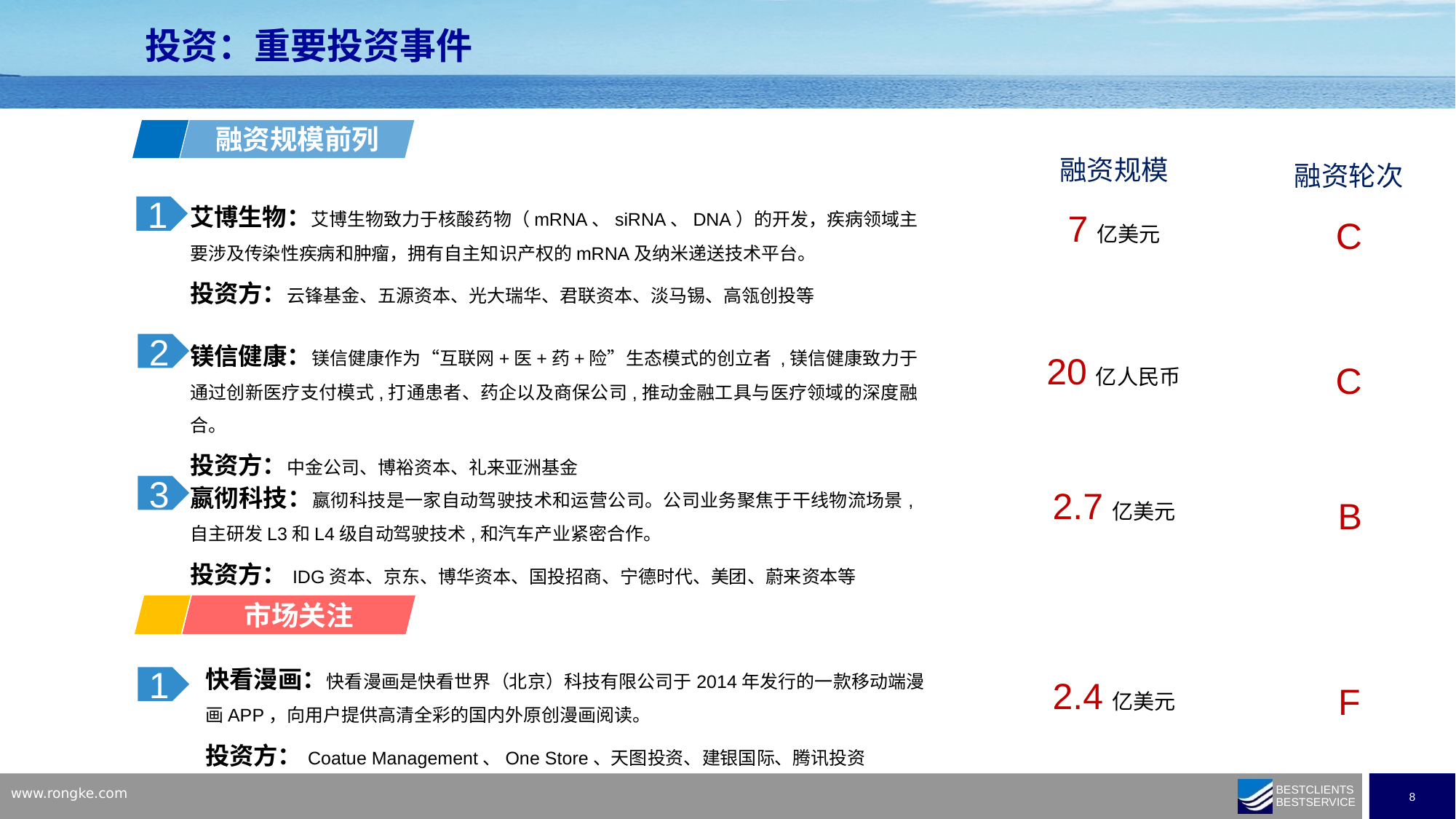

投资：重要投资事件

融资规模前列
融资规模
融资轮次
艾博生物：艾博生物致力于核酸药物（mRNA、siRNA、DNA）的开发，疾病领域主要涉及传染性疾病和肿瘤，拥有自主知识产权的mRNA及纳米递送技术平台。
投资方：云锋基金、五源资本、光大瑞华、君联资本、淡马锡、高瓴创投等
1
7亿美元
C
镁信健康：镁信健康作为“互联网+医+药+险”生态模式的创立者 ,镁信健康致力于通过创新医疗支付模式,打通患者、药企以及商保公司,推动金融工具与医疗领域的深度融合。
投资方：中金公司、博裕资本、礼来亚洲基金
2
20亿人民币
C
嬴彻科技：嬴彻科技是一家自动驾驶技术和运营公司。公司业务聚焦于干线物流场景,自主研发L3和L4级自动驾驶技术,和汽车产业紧密合作。
投资方：IDG资本、京东、博华资本、国投招商、宁德时代、美团、蔚来资本等
3
2.7亿美元
B

市场关注
快看漫画：快看漫画是快看世界（北京）科技有限公司于2014年发行的一款移动端漫画APP，向用户提供高清全彩的国内外原创漫画阅读。
投资方：Coatue Management、One Store、天图投资、建银国际、腾讯投资
1
2.4亿美元
F